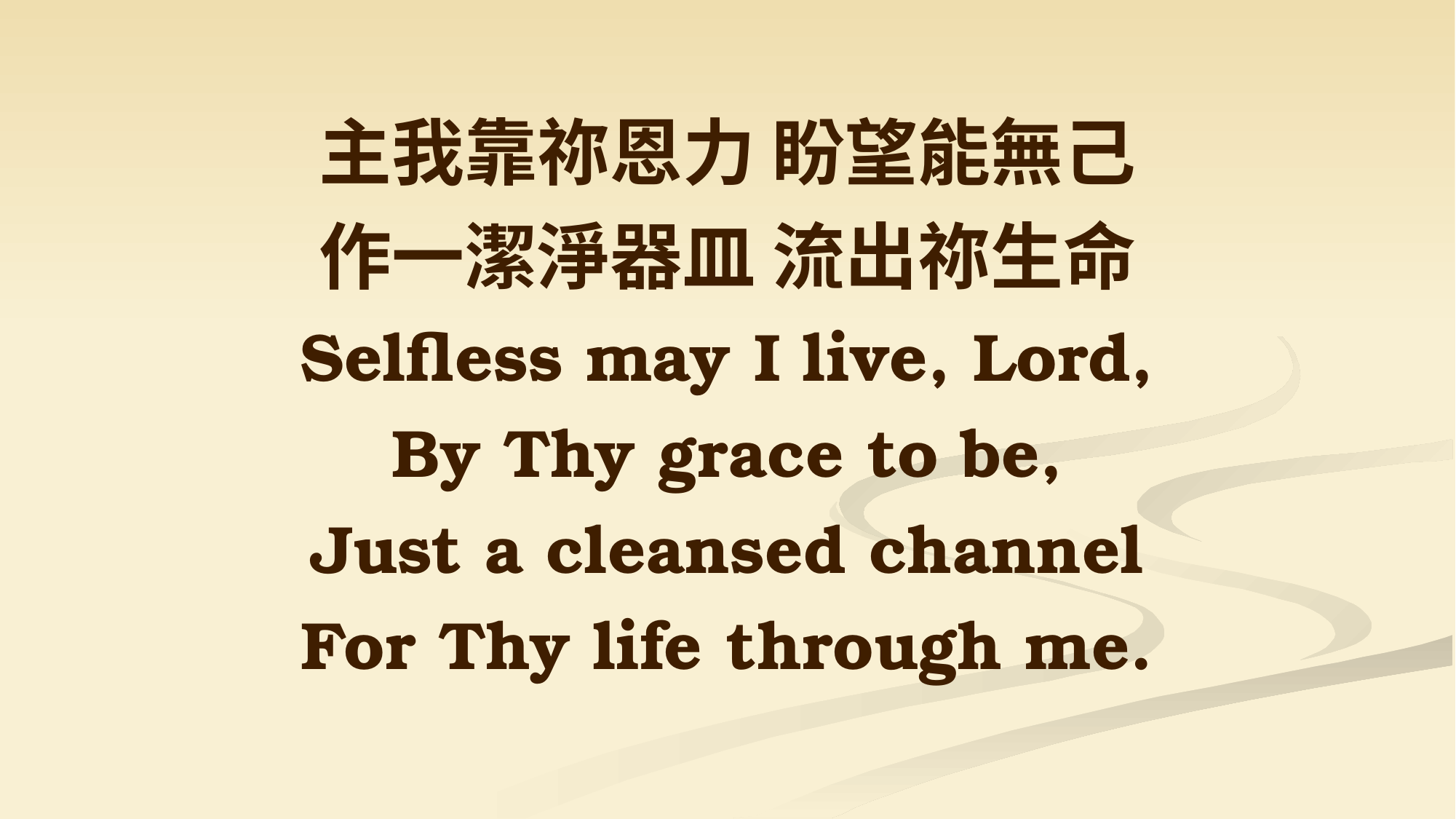

主我靠祢恩力 盼望能無己
作一潔淨器皿 流出祢生命
Selfless may I live, Lord,
By Thy grace to be,
Just a cleansed channel
For Thy life through me.